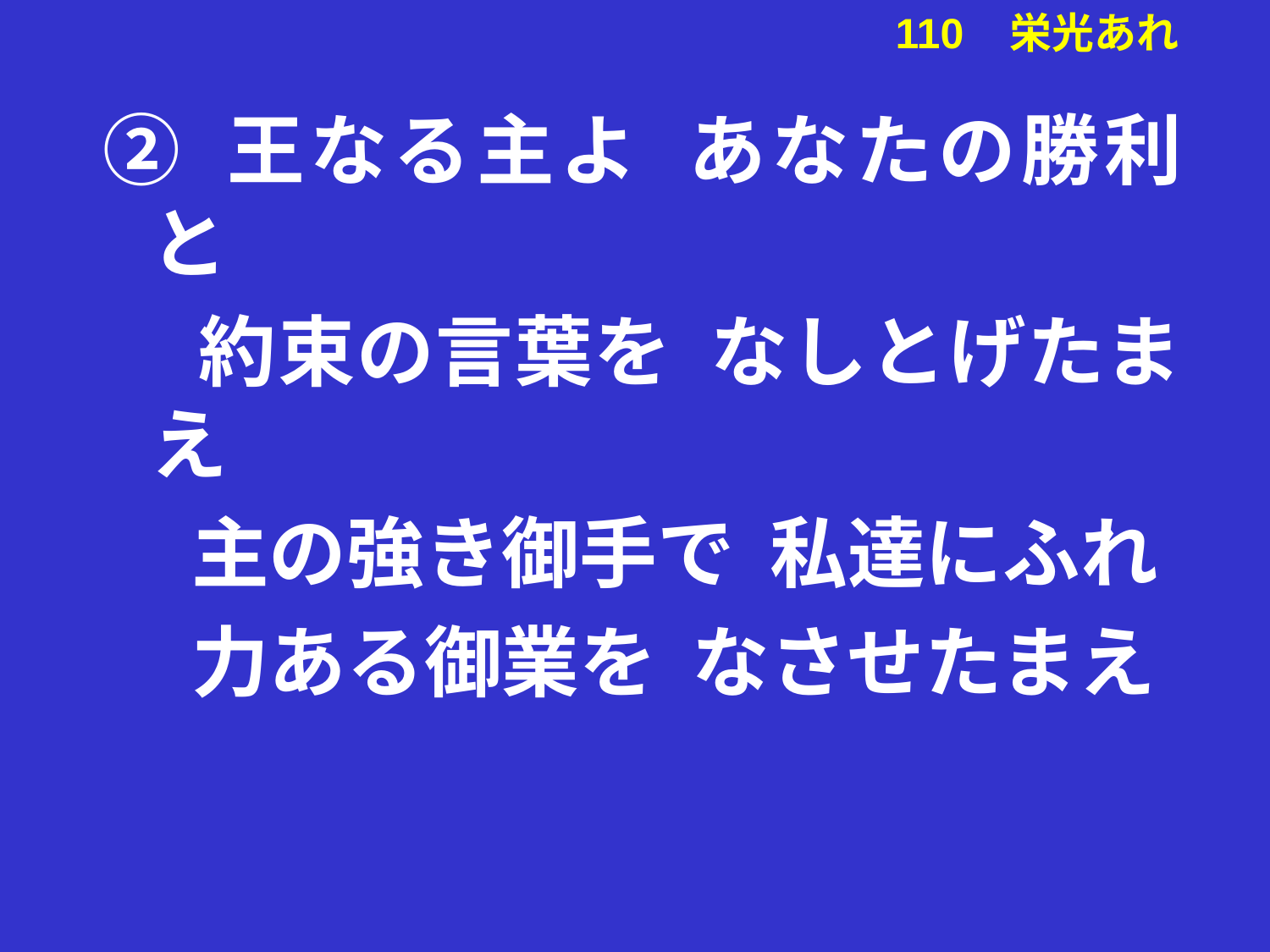

# ② 王なる主よ  あなたの勝利と
    約束の言葉を  なしとげたまえ
    主の強き御手で  私達にふれ
    力ある御業を  なさせたまえ

110   栄光あれ